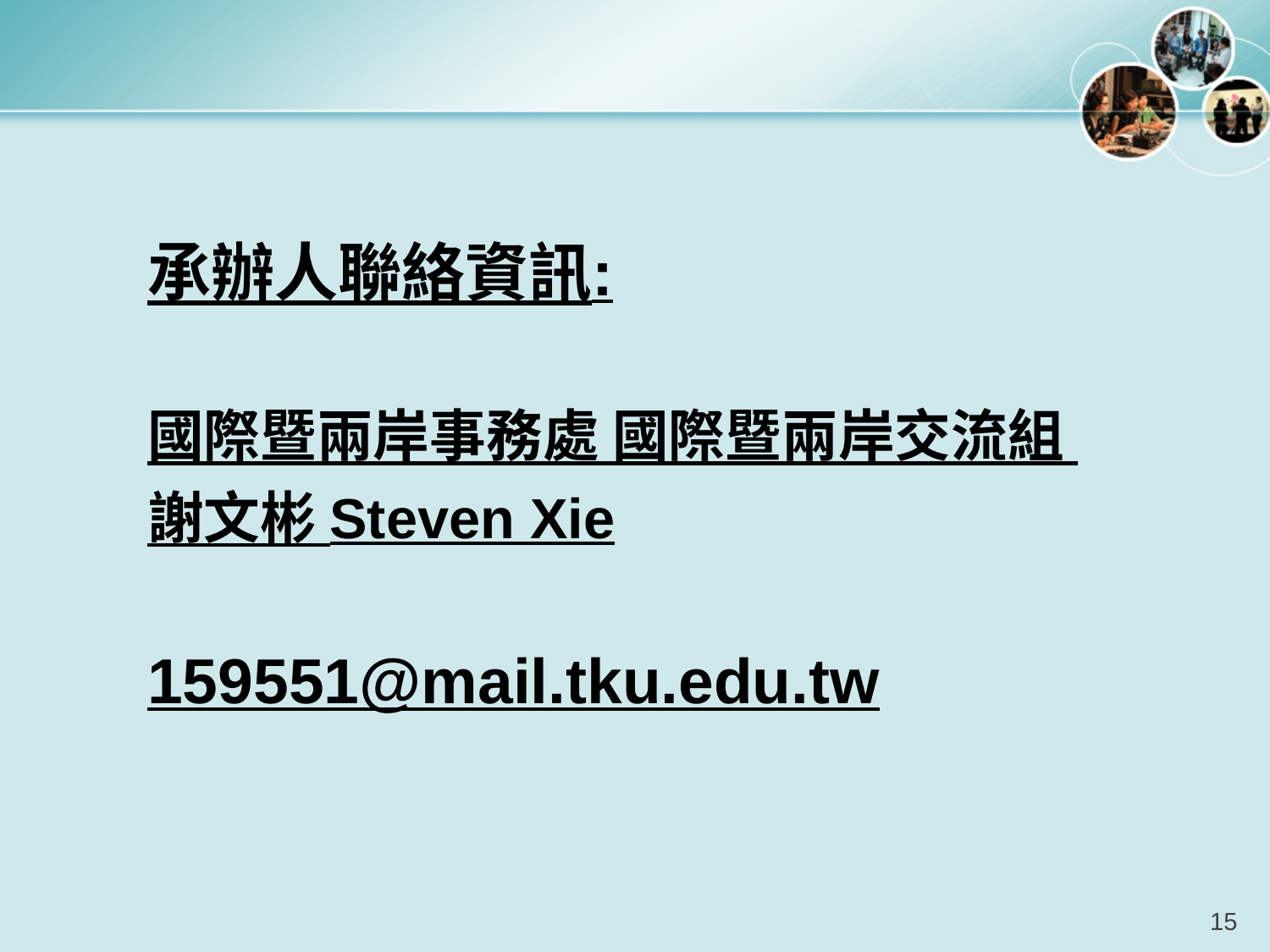

承辦人聯絡資訊:

國際暨兩岸事務處 國際暨兩岸交流組
謝文彬 Steven Xie

159551@mail.tku.edu.tw

15